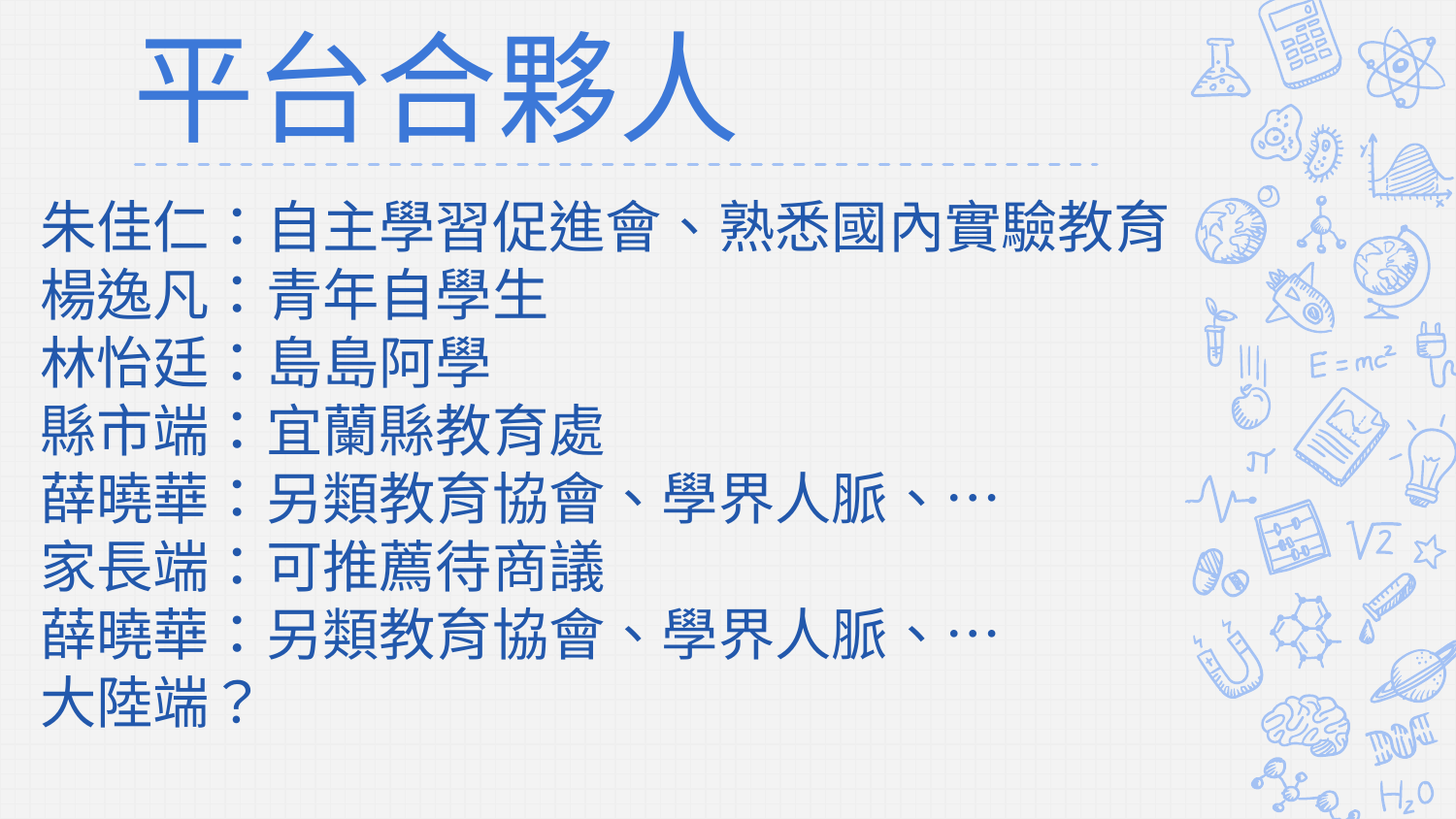

# 平台合夥人
朱佳仁：自主學習促進會、熟悉國內實驗教育
楊逸凡：青年自學生
林怡廷：島島阿學
縣市端：宜蘭縣教育處
薛曉華：另類教育協會、學界人脈、…
家長端：可推薦待商議
薛曉華：另類教育協會、學界人脈、…
大陸端？